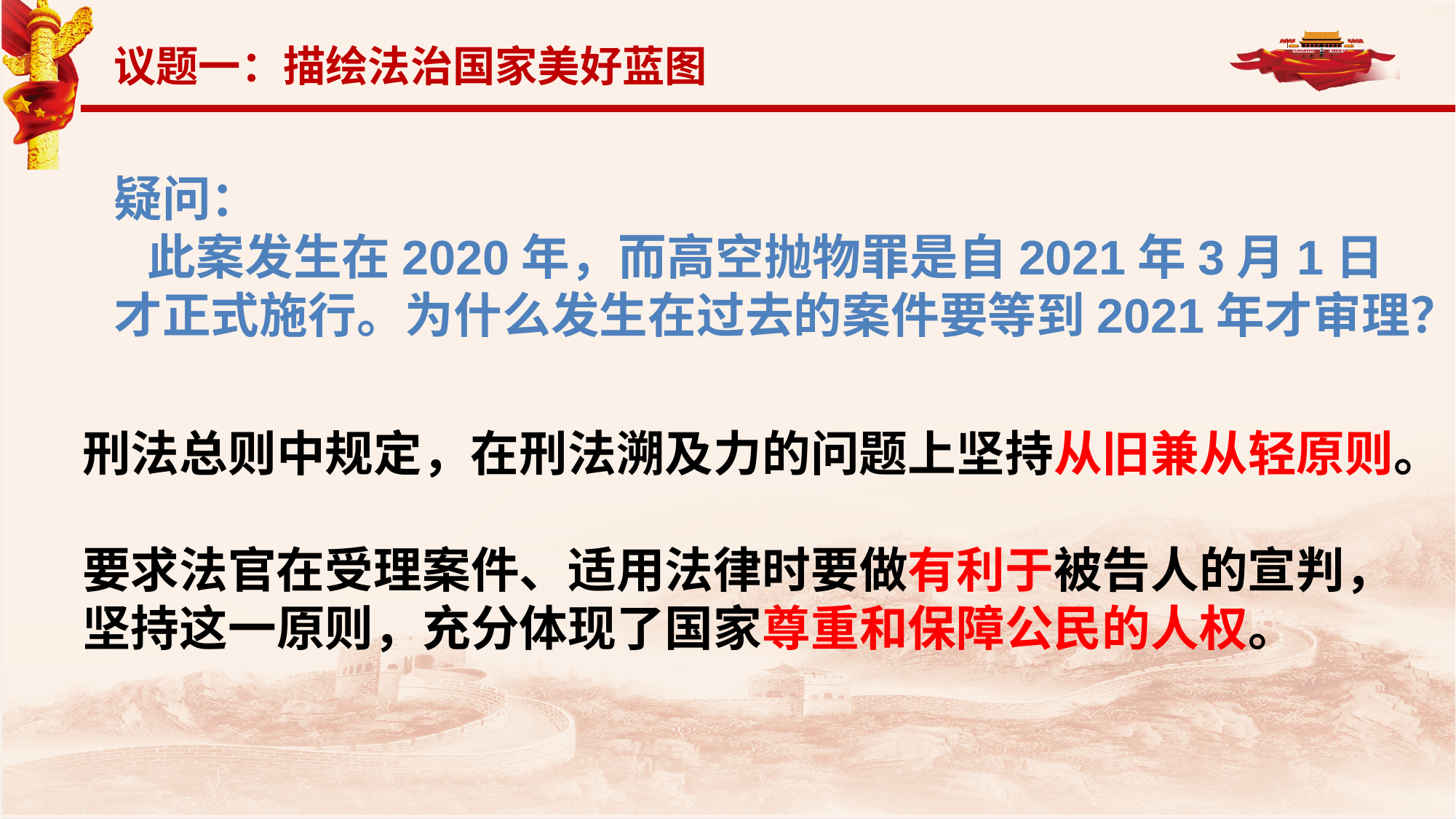

议题一：描绘法治国家美好蓝图
疑问：
  此案发生在2020年，而高空抛物罪是自2021年3月1日才正式施行。为什么发生在过去的案件要等到2021年才审理？
刑法总则中规定，在刑法溯及力的问题上坚持从旧兼从轻原则。

要求法官在受理案件、适用法律时要做有利于被告人的宣判，坚持这一原则，充分体现了国家尊重和保障公民的人权。